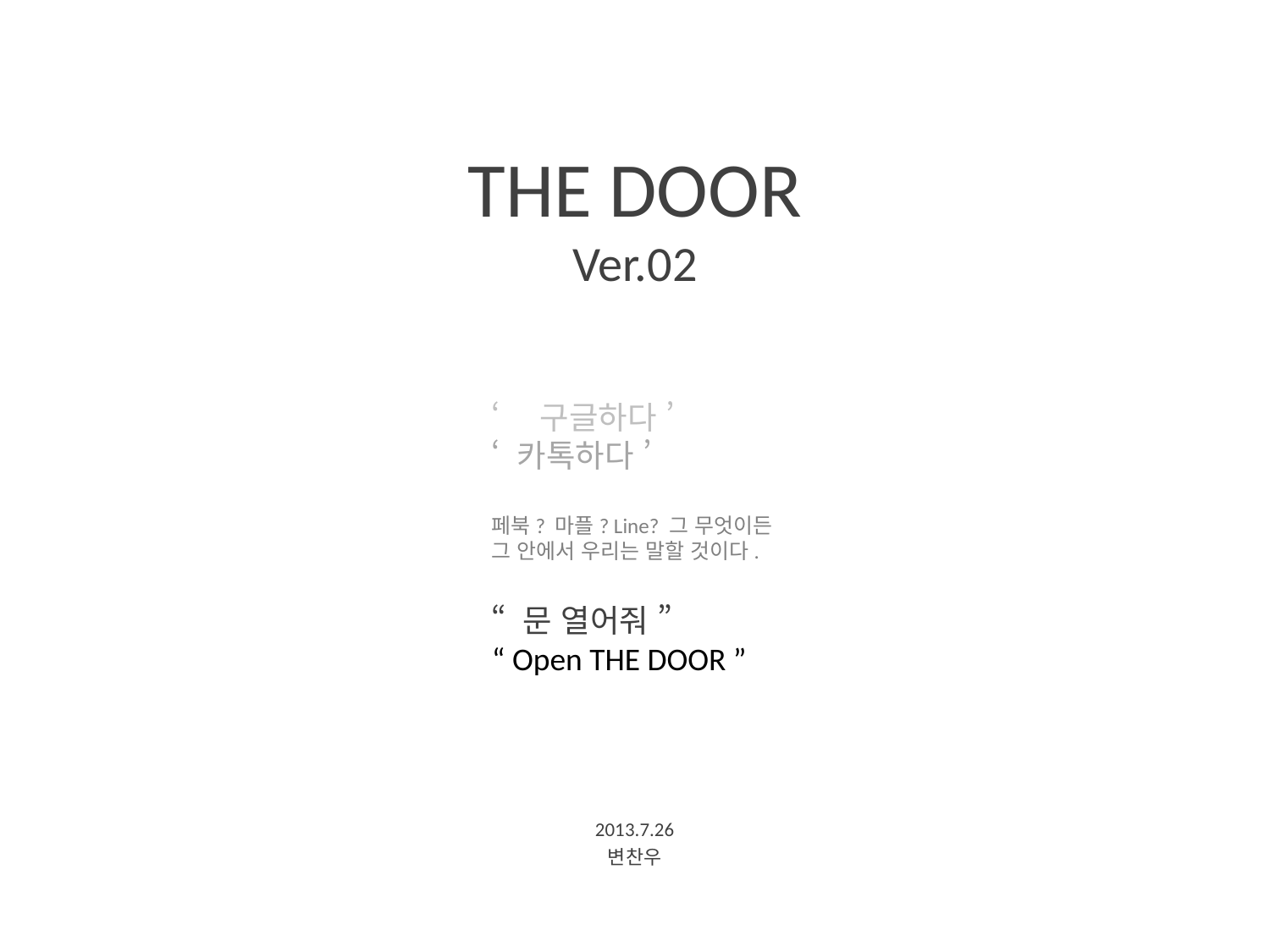

THE DOOR
Ver.02
‘ 구글하다 ’
‘ 카톡하다 ’

페북? 마플? Line? 그 무엇이든
그 안에서 우리는 말할 것이다.

“ 문 열어줘 ”
“ Open THE DOOR ”
2013.7.26
변찬우